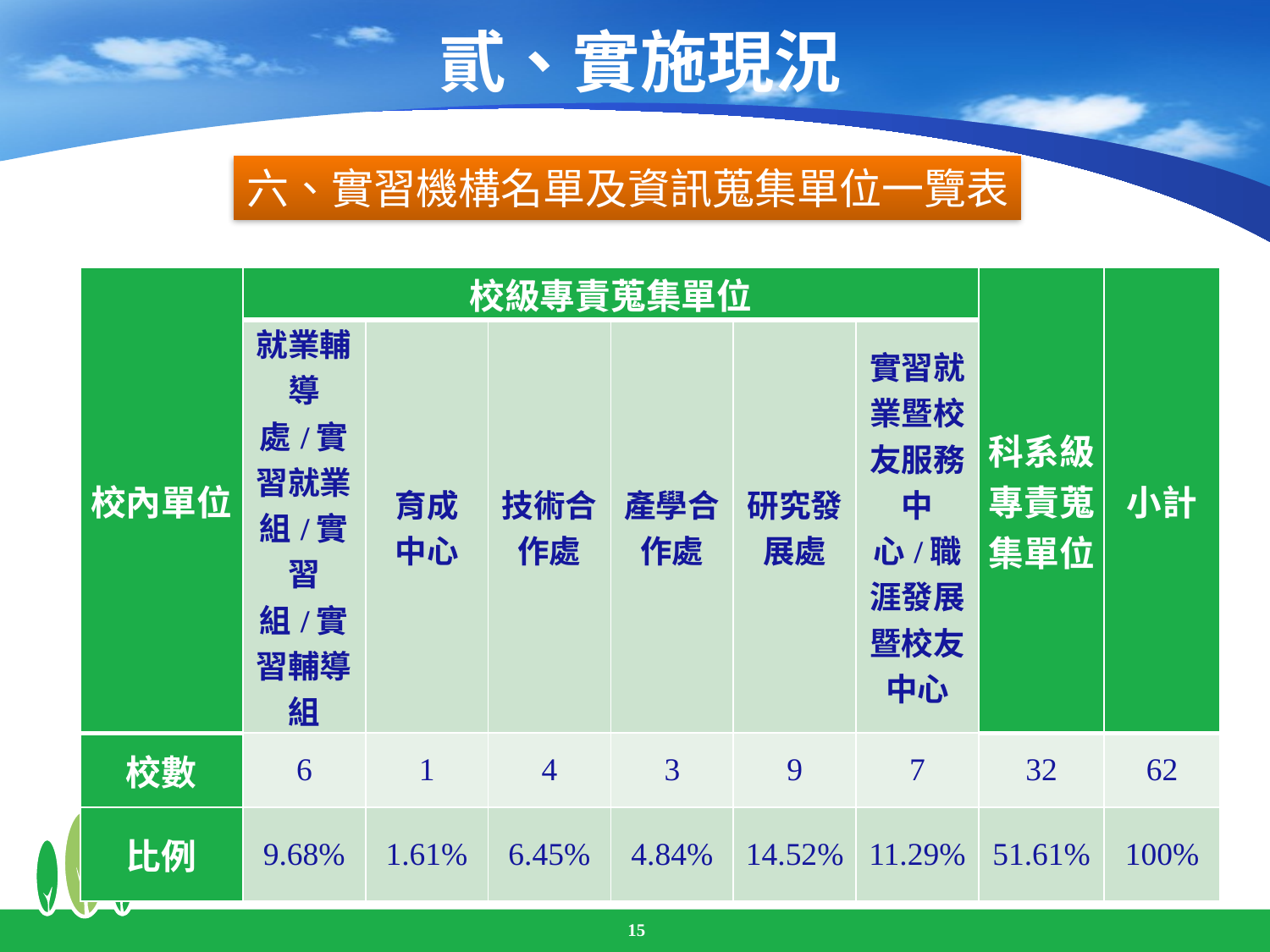

# 貳、實施現況
六、實習機構名單及資訊蒐集單位一覽表
| 校內單位 | 校級專責蒐集單位 |  |  |  |  |  | 科系級專責蒐集單位 | 小計 |
| --- | --- | --- | --- | --- | --- | --- | --- | --- |
|  | 就業輔導處/實習就業組/實習組/實習輔導組 | 育成 中心 | 技術合作處 | 產學合作處 | 研究發展處 | 實習就業暨校友服務中心/職涯發展暨校友中心 |  |  |
| 校數 | 6 | 1 | 4 | 3 | 9 | 7 | 32 | 62 |
| 比例 | 9.68% | 1.61% | 6.45% | 4.84% | 14.52% | 11.29% | 51.61% | 100% |
15